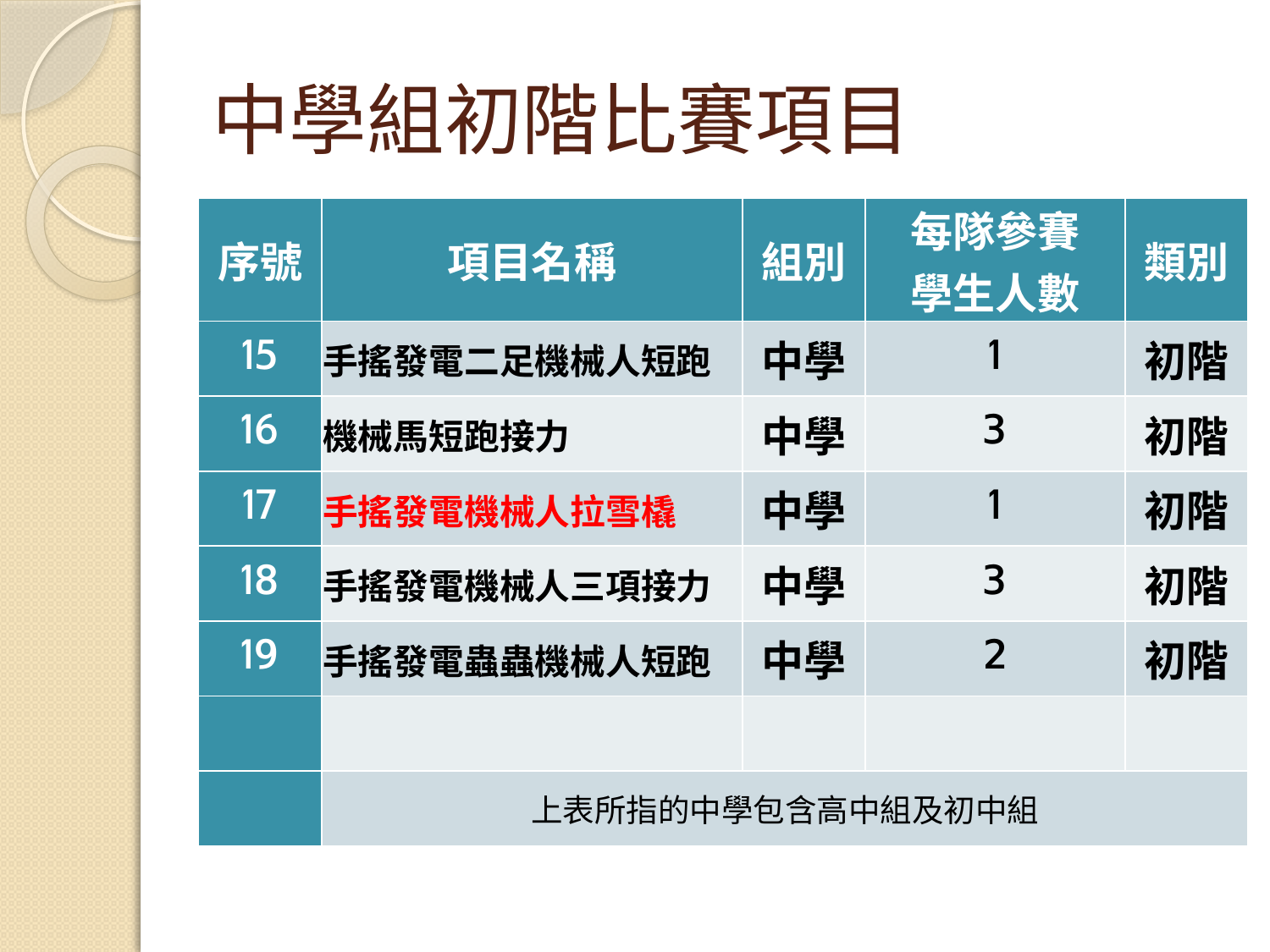

# 中學組初階比賽項目
| 序號 | 項目名稱 | 組別 | 每隊參賽 學生人數 | 類別 |
| --- | --- | --- | --- | --- |
| 15 | 手搖發電二足機械人短跑 | 中學 | 1 | 初階 |
| 16 | 機械馬短跑接力 | 中學 | 3 | 初階 |
| 17 | 手搖發電機械人拉雪橇 | 中學 | 1 | 初階 |
| 18 | 手搖發電機械人三項接力 | 中學 | 3 | 初階 |
| 19 | 手搖發電蟲蟲機械人短跑 | 中學 | 2 | 初階 |
|  |  |  |  |  |
|  | 上表所指的中學包含高中組及初中組 |  |  |  |